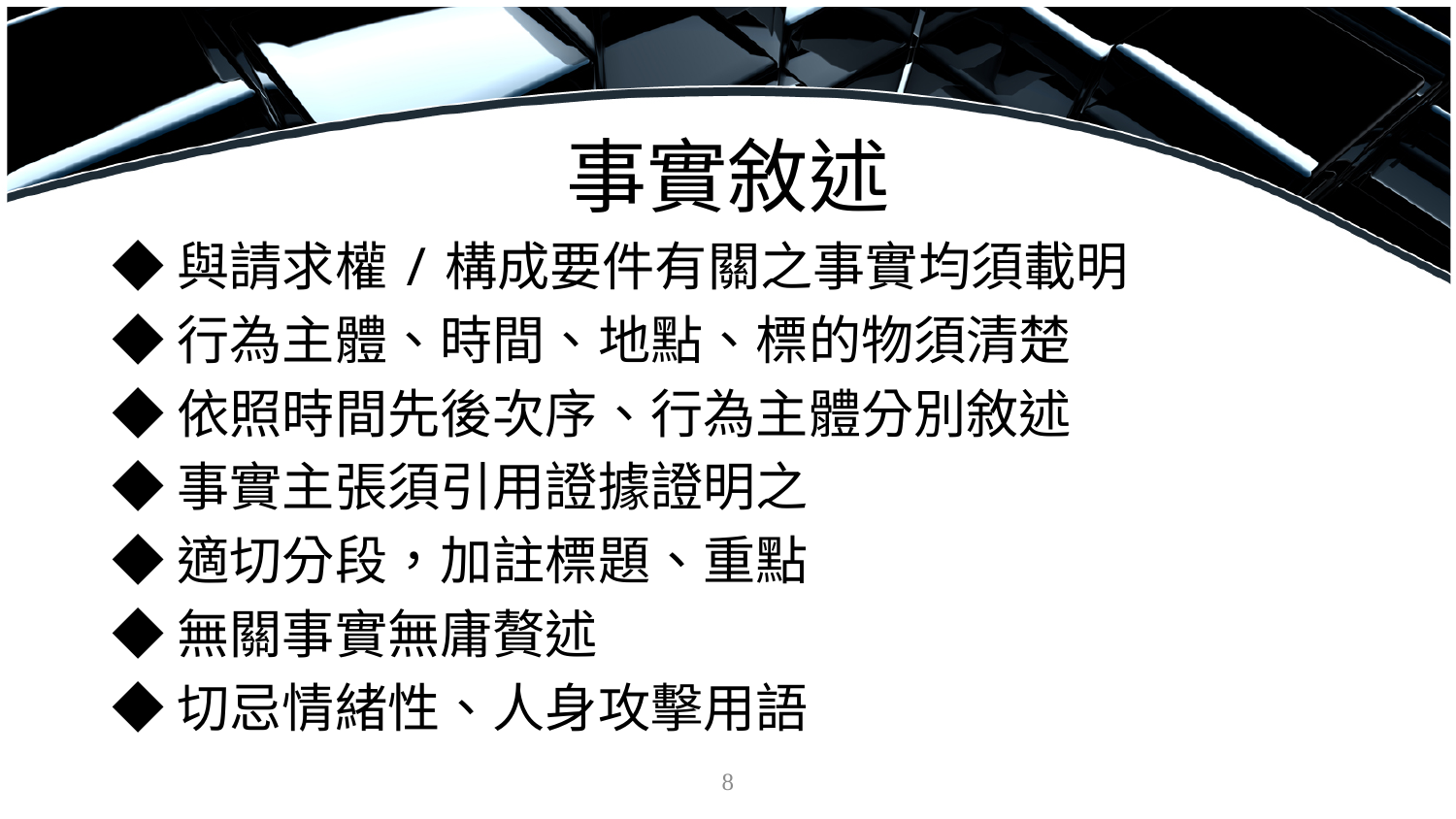

# 事實敘述
◆與請求權/構成要件有關之事實均須載明
◆行為主體、時間、地點、標的物須清楚
◆依照時間先後次序、行為主體分別敘述
◆事實主張須引用證據證明之
◆適切分段，加註標題、重點
◆無關事實無庸贅述
◆切忌情緒性、人身攻擊用語
8